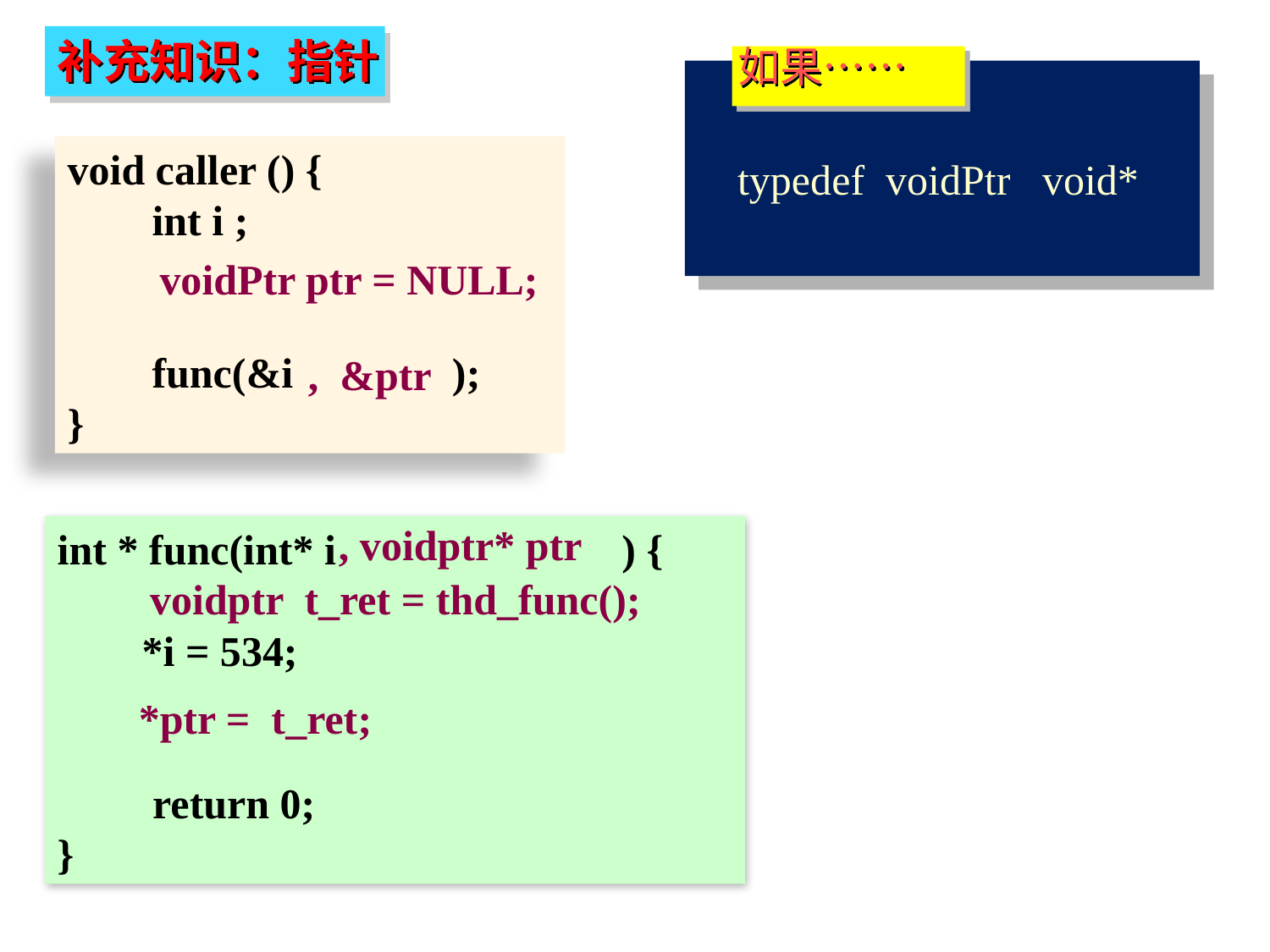

补充知识：指针
如果……

void caller () {
        int i ;

        func(&i               );
}
typedef  voidPtr   void*
voidPtr ptr = NULL;
,  &ptr
, voidptr* ptr
voidptr  t_ret = thd_func();
*ptr =  t_ret;
int * func(int* i                           ) {

        *i = 534;

         return 0;
}